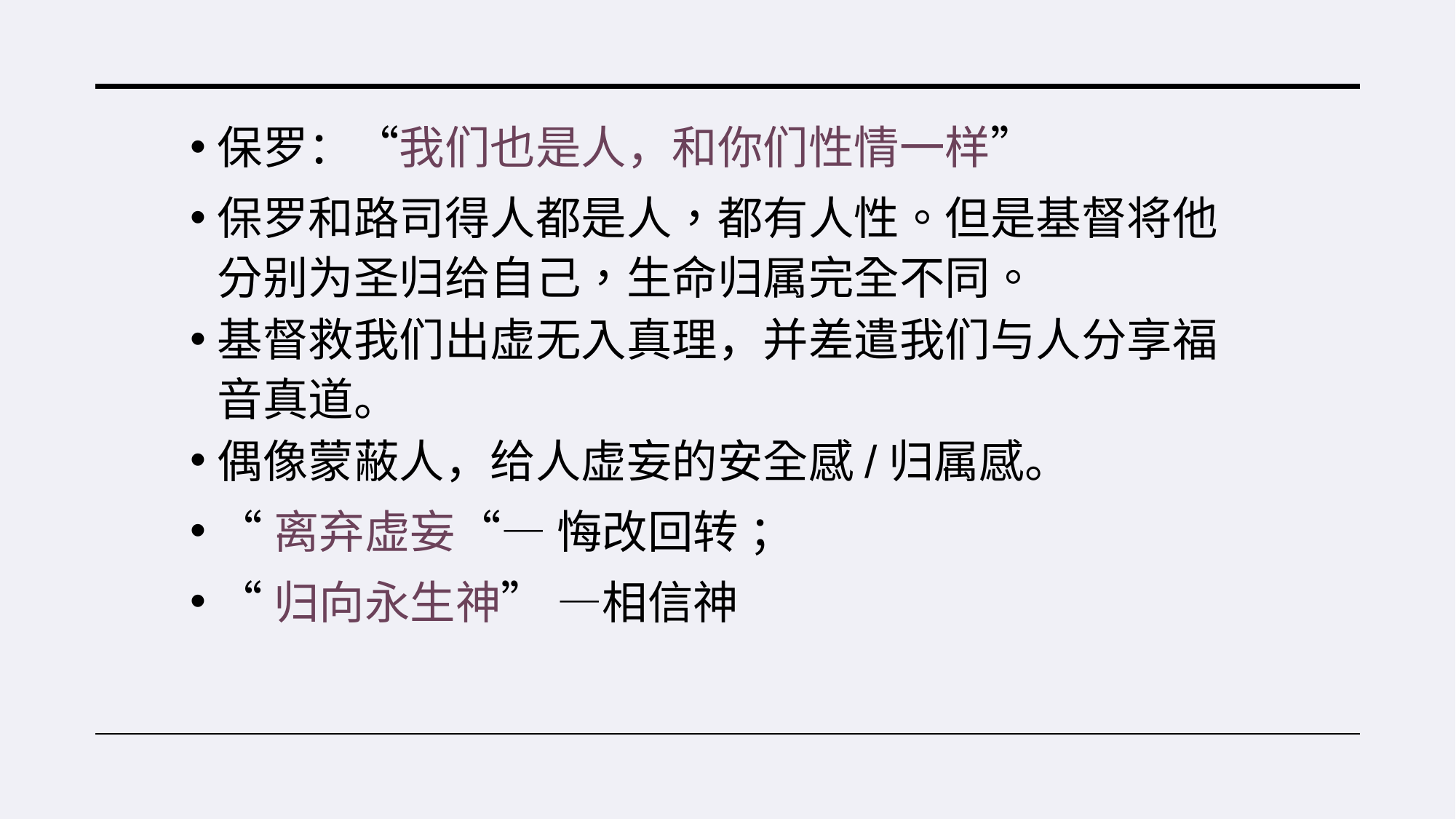

保罗：“我们也是人，和你们性情一样”
保罗和路司得人都是人，都有人性。但是基督将他分别为圣归给自己，生命归属完全不同。
基督救我们出虚无入真理，并差遣我们与人分享福音真道。
偶像蒙蔽人，给人虚妄的安全感/归属感。
“离弃虚妄“— 悔改回转 ；
“归向永生神” —相信神